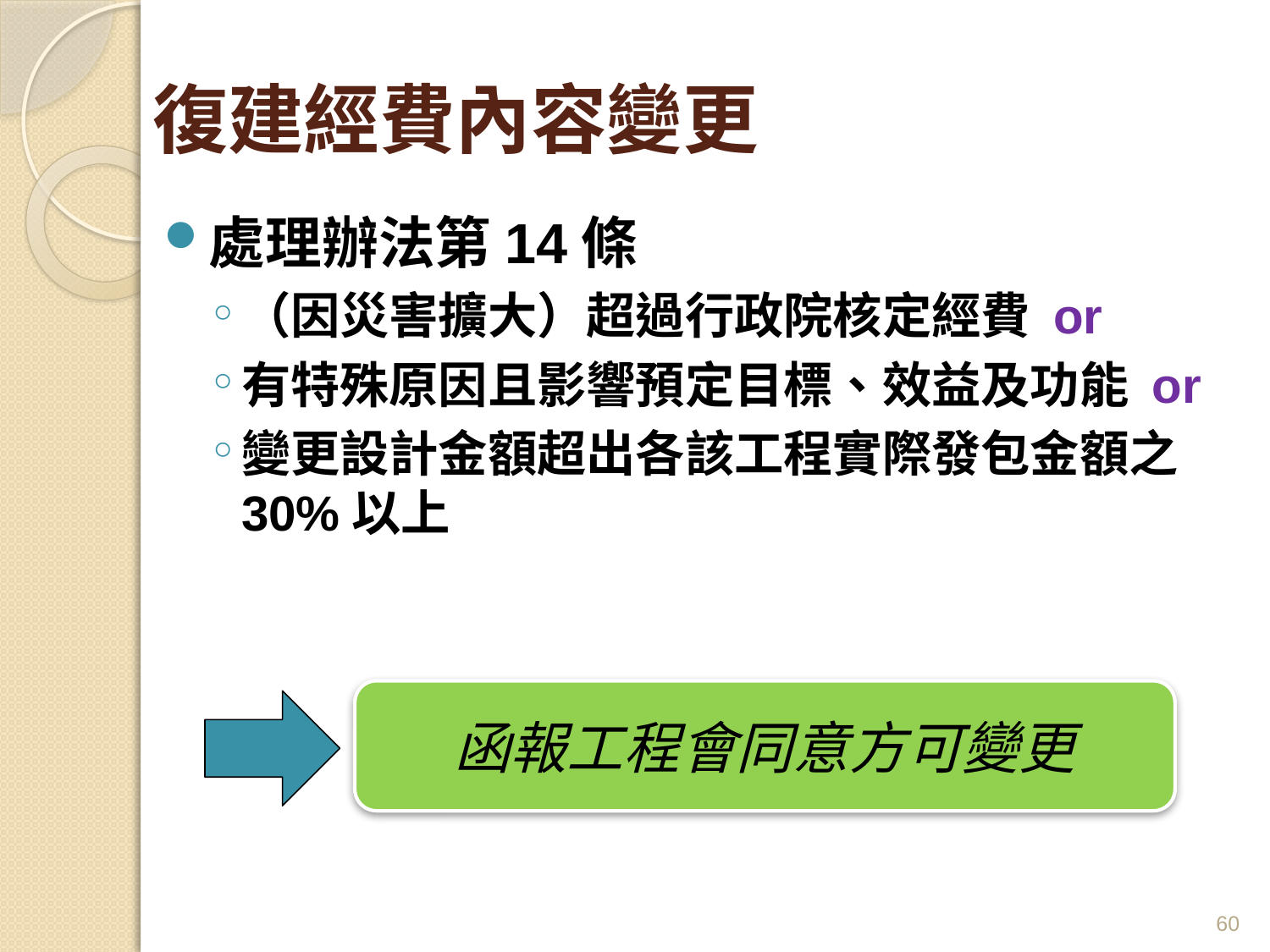

# 復建經費內容變更
處理辦法第14條
（因災害擴大）超過行政院核定經費 or
有特殊原因且影響預定目標、效益及功能 or
變更設計金額超出各該工程實際發包金額之30%以上

函報工程會同意方可變更

60